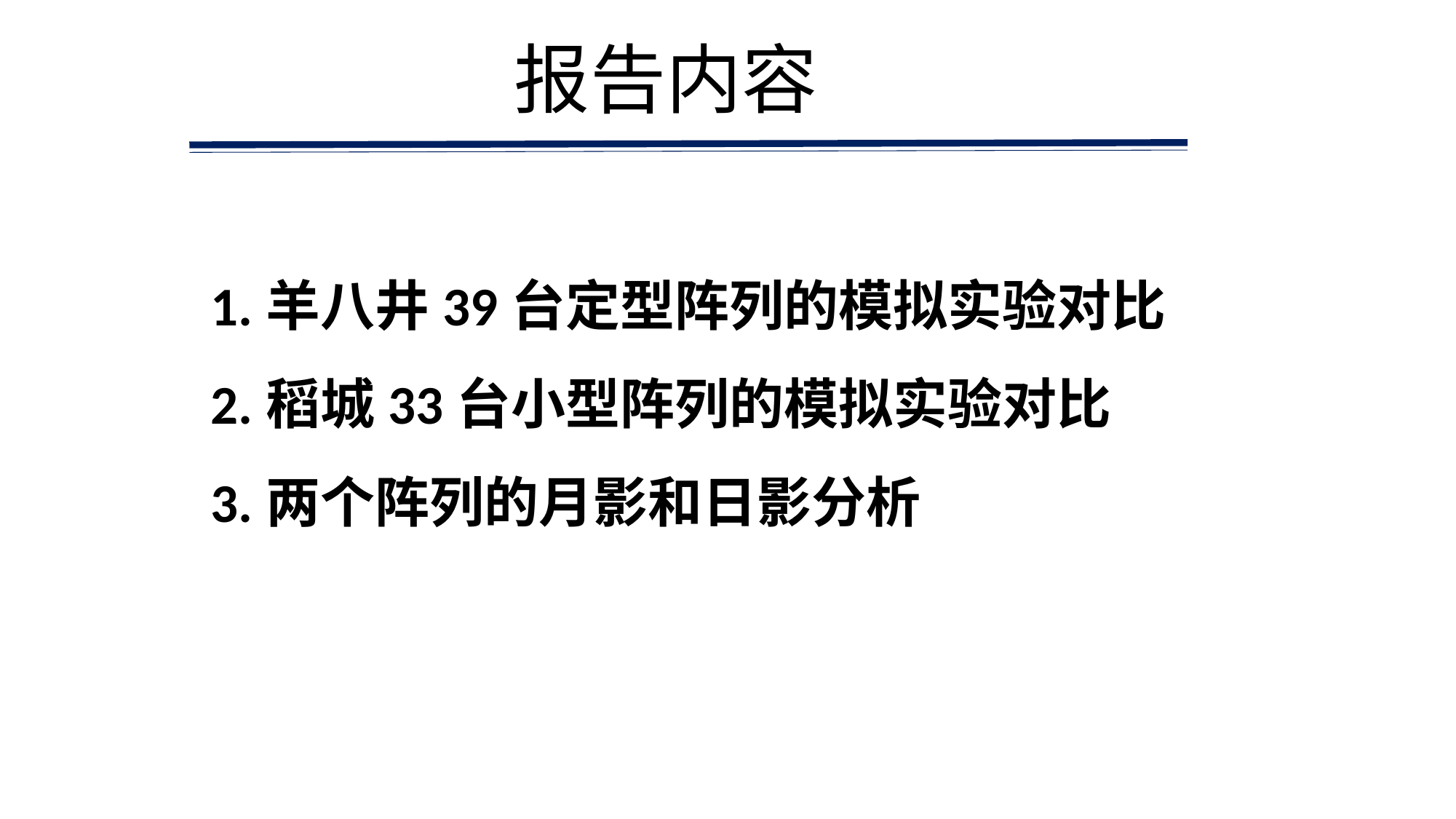

报告内容
1.羊八井39台定型阵列的模拟实验对比
2.稻城33台小型阵列的模拟实验对比
3.两个阵列的月影和日影分析